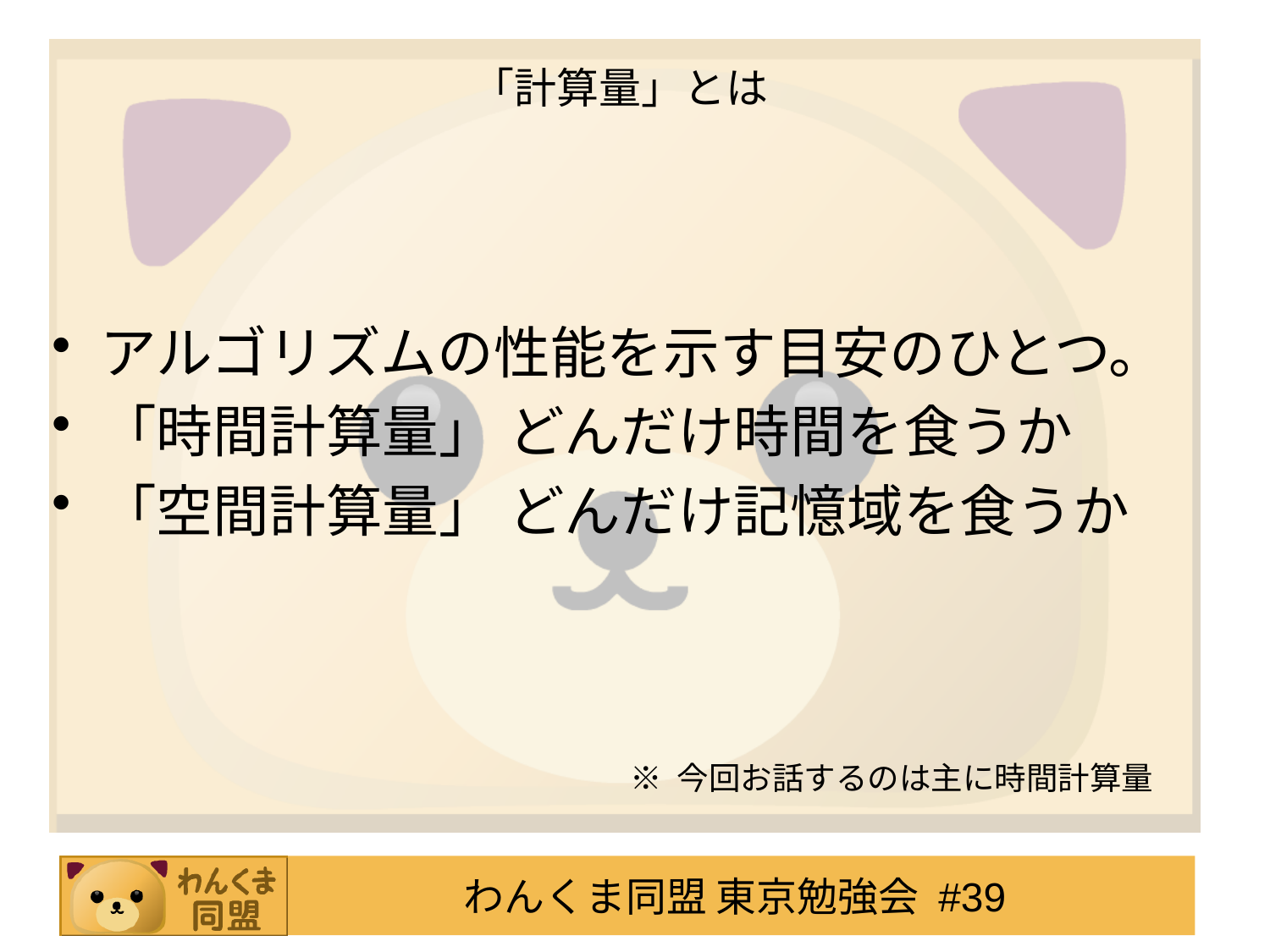

# 「計算量」とは
アルゴリズムの性能を示す目安のひとつ。
「時間計算量」 どんだけ時間を食うか
「空間計算量」 どんだけ記憶域を食うか
※ 今回お話するのは主に時間計算量